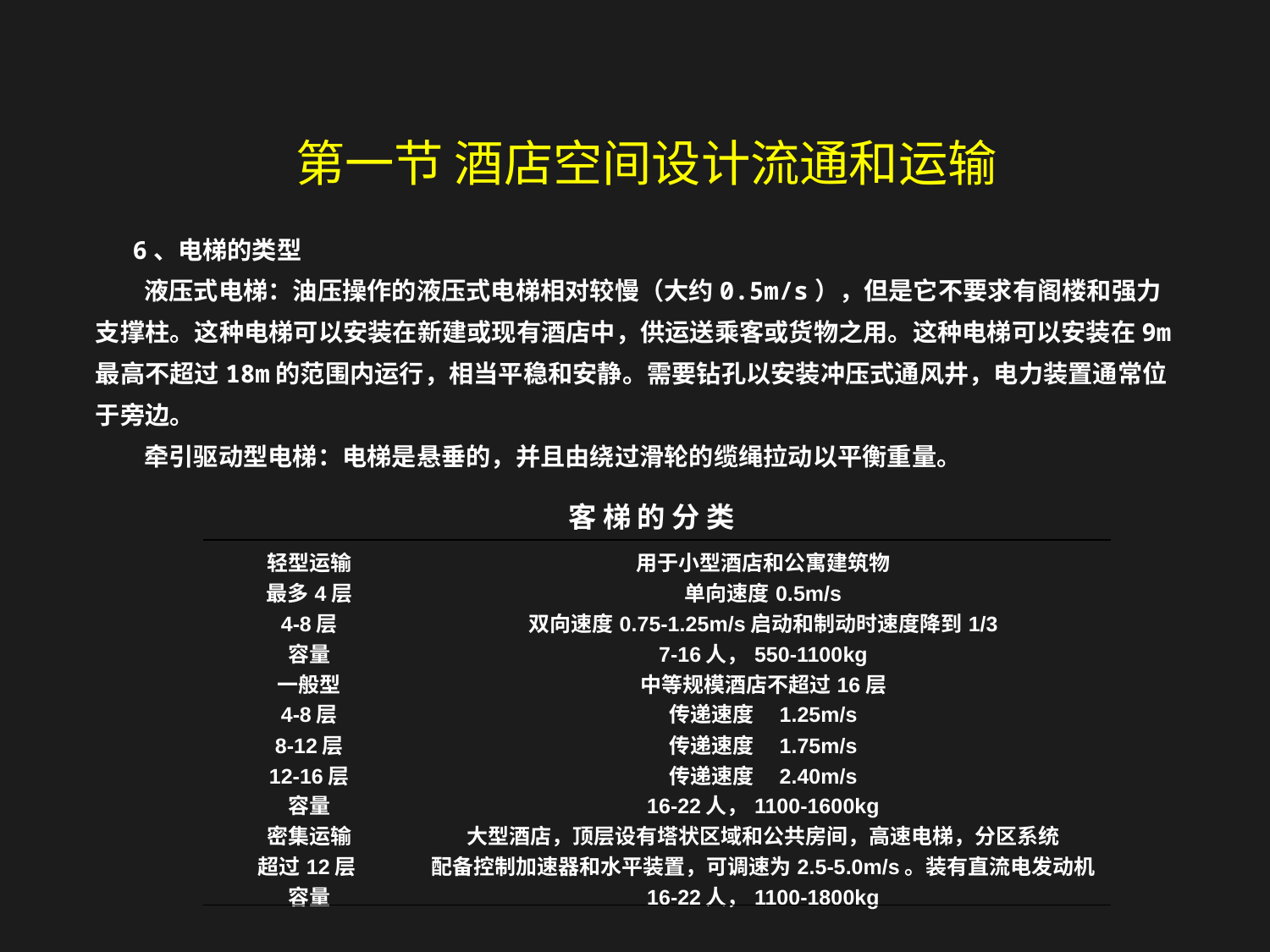

第一节 酒店空间设计流通和运输
6、电梯的类型
 液压式电梯：油压操作的液压式电梯相对较慢（大约0.5m/s），但是它不要求有阁楼和强力支撑柱。这种电梯可以安装在新建或现有酒店中，供运送乘客或货物之用。这种电梯可以安装在9m最高不超过18m的范围内运行，相当平稳和安静。需要钻孔以安装冲压式通风井，电力装置通常位于旁边。
 牵引驱动型电梯：电梯是悬垂的，并且由绕过滑轮的缆绳拉动以平衡重量。
 客 梯 的 分 类
| 轻型运输 | 用于小型酒店和公寓建筑物 |
| --- | --- |
| 最多4层 | 单向速度0.5m/s |
| 4-8层 | 双向速度0.75-1.25m/s启动和制动时速度降到1/3 |
| 容量 | 7-16人，550-1100kg |
| 一般型 | 中等规模酒店不超过16层 |
| 4-8层 | 传递速度 1.25m/s |
| 8-12层 | 传递速度 1.75m/s |
| 12-16层 | 传递速度 2.40m/s |
| 容量 | 16-22人，1100-1600kg |
| 密集运输 | 大型酒店，顶层设有塔状区域和公共房间，高速电梯，分区系统 |
| 超过12层 | 配备控制加速器和水平装置，可调速为2.5-5.0m/s。装有直流电发动机 |
| 容量 | 16-22人，1100-1800kg |